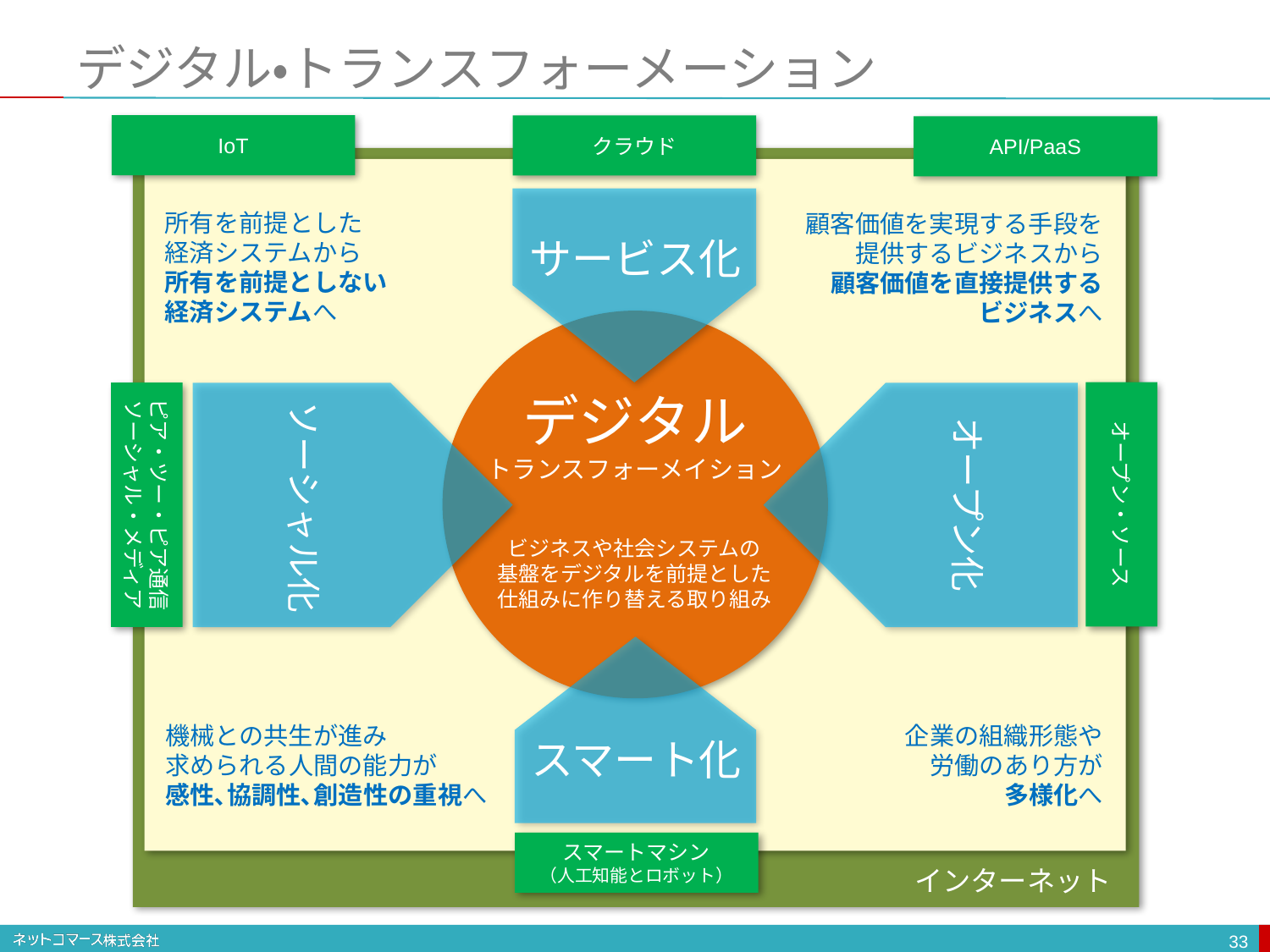

# デジタル・トランスフォーメーション
IoT
クラウド
API/PaaS

所有を前提とした
経済システムから
所有を前提としない
経済システムへ
顧客価値を実現する手段を
提供するビジネスから
顧客価値を直接提供する
ビジネスへ
サービス化

デジタル
トランスフォーメイション
オープン・ソース
ピア・ツー・ピア通信
ソーシャル・メディア

オープン化
ソーシャル化
ビジネスや社会システムの
基盤をデジタルを前提とした
仕組みに作り替える取り組み

機械との共生が進み
求められる人間の能力が
感性､協調性､創造性の重視へ
企業の組織形態や
労働のあり方が
多様化へ
スマート化
スマートマシン
（人工知能とロボット）
インターネット
33